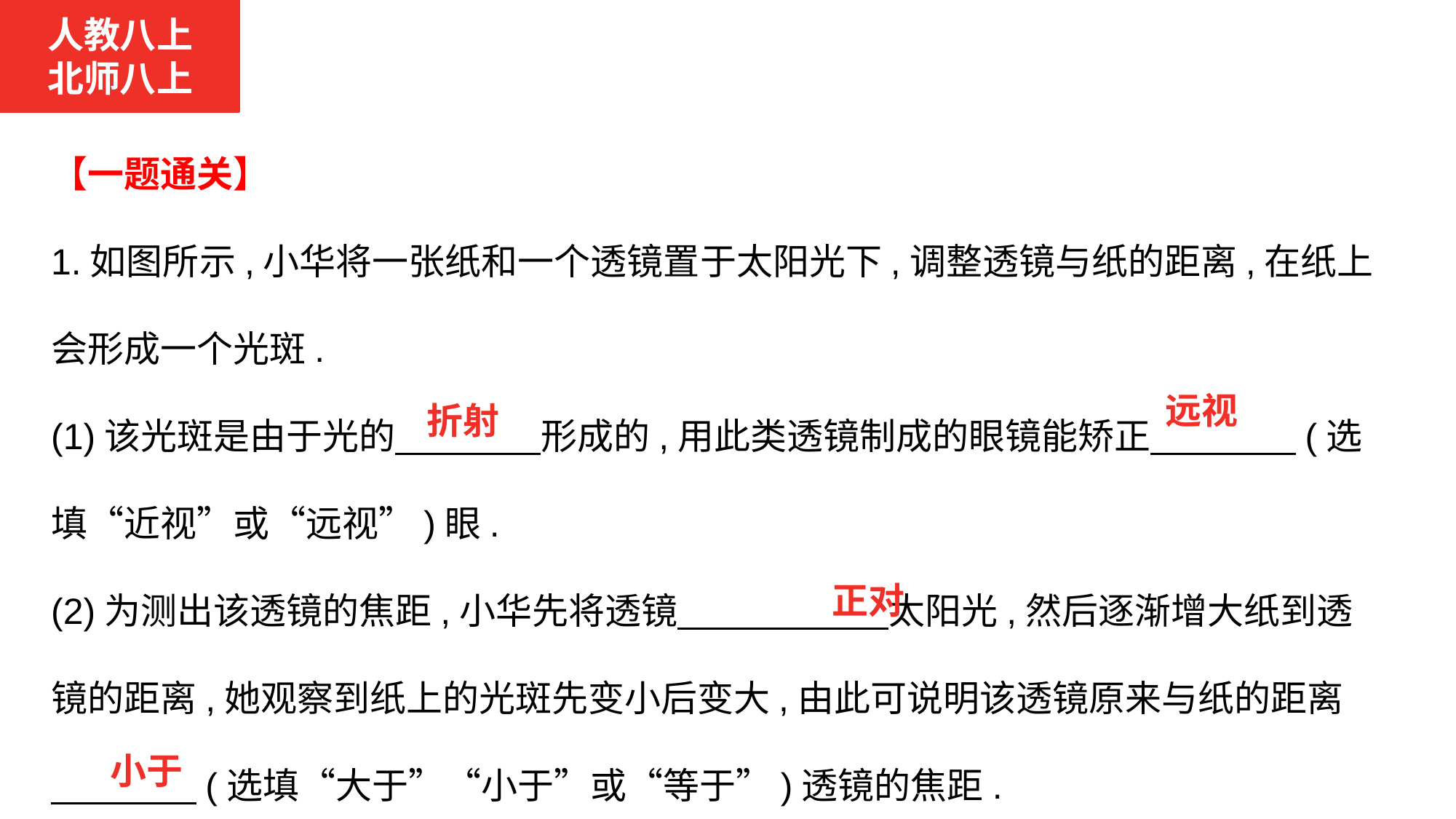

人教八上
北师八上
【一题通关】
1.如图所示,小华将一张纸和一个透镜置于太阳光下,调整透镜与纸的距离,在纸上会形成一个光斑.
(1)该光斑是由于光的　　　　形成的,用此类透镜制成的眼镜能矫正　　　　(选填“近视”或“远视”)眼.
(2)为测出该透镜的焦距,小华先将透镜　　        　　太阳光,然后逐渐增大纸到透镜的距离,她观察到纸上的光斑先变小后变大,由此可说明该透镜原来与纸的距离　　　　(选填“大于”“小于”或“等于”)透镜的焦距.
远视
折射
正对
小于